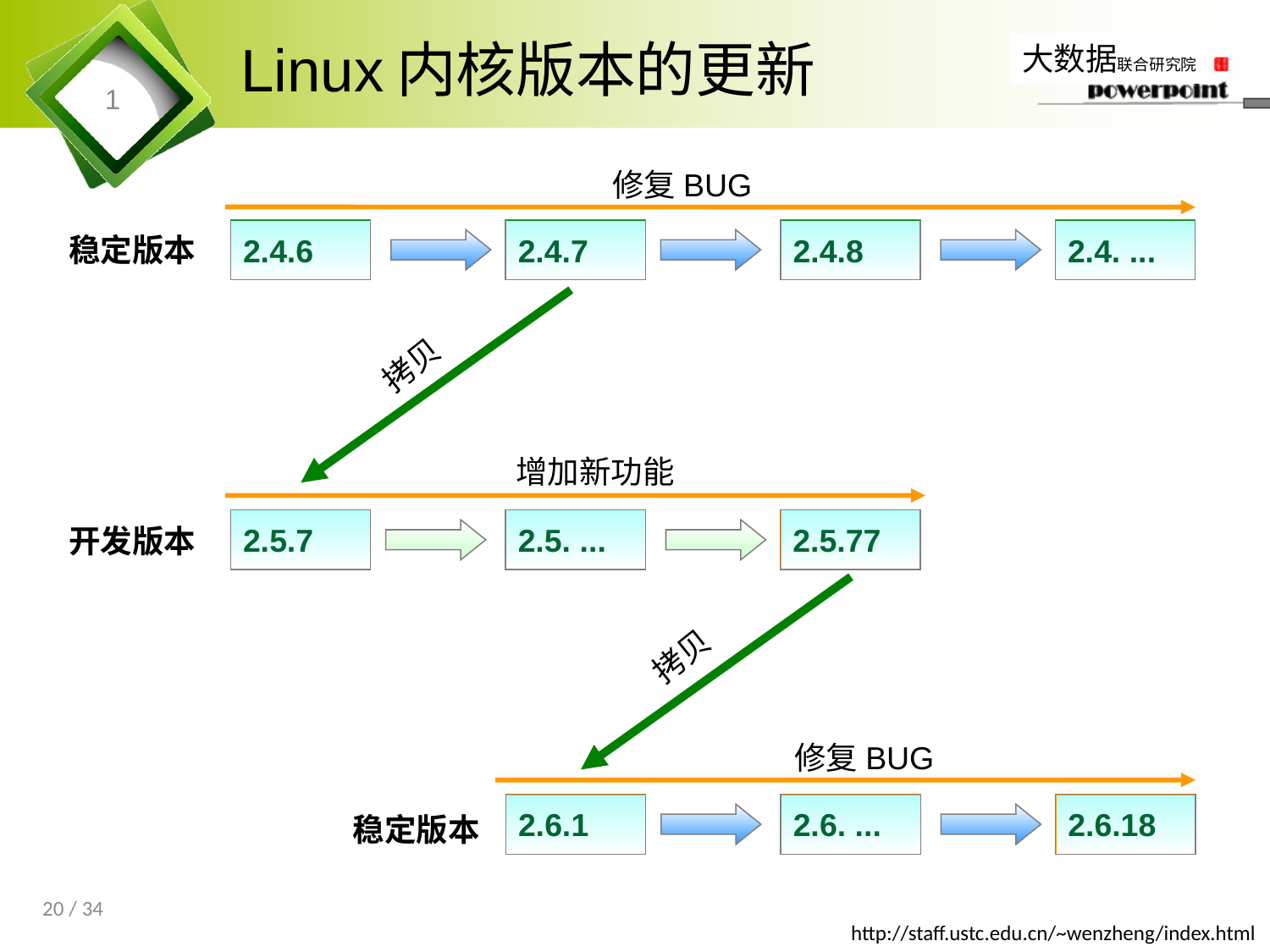

# Linux内核版本的更新
1
修复BUG

2.4.6
2.4.7
2.4.8
2.4. ...
稳定版本

拷贝
增加新功能

2.5.7
2.5. ...
2.5.77
开发版本

拷贝
修复BUG

2.6.1
2.6. ...
2.6.18
稳定版本

20 / 34